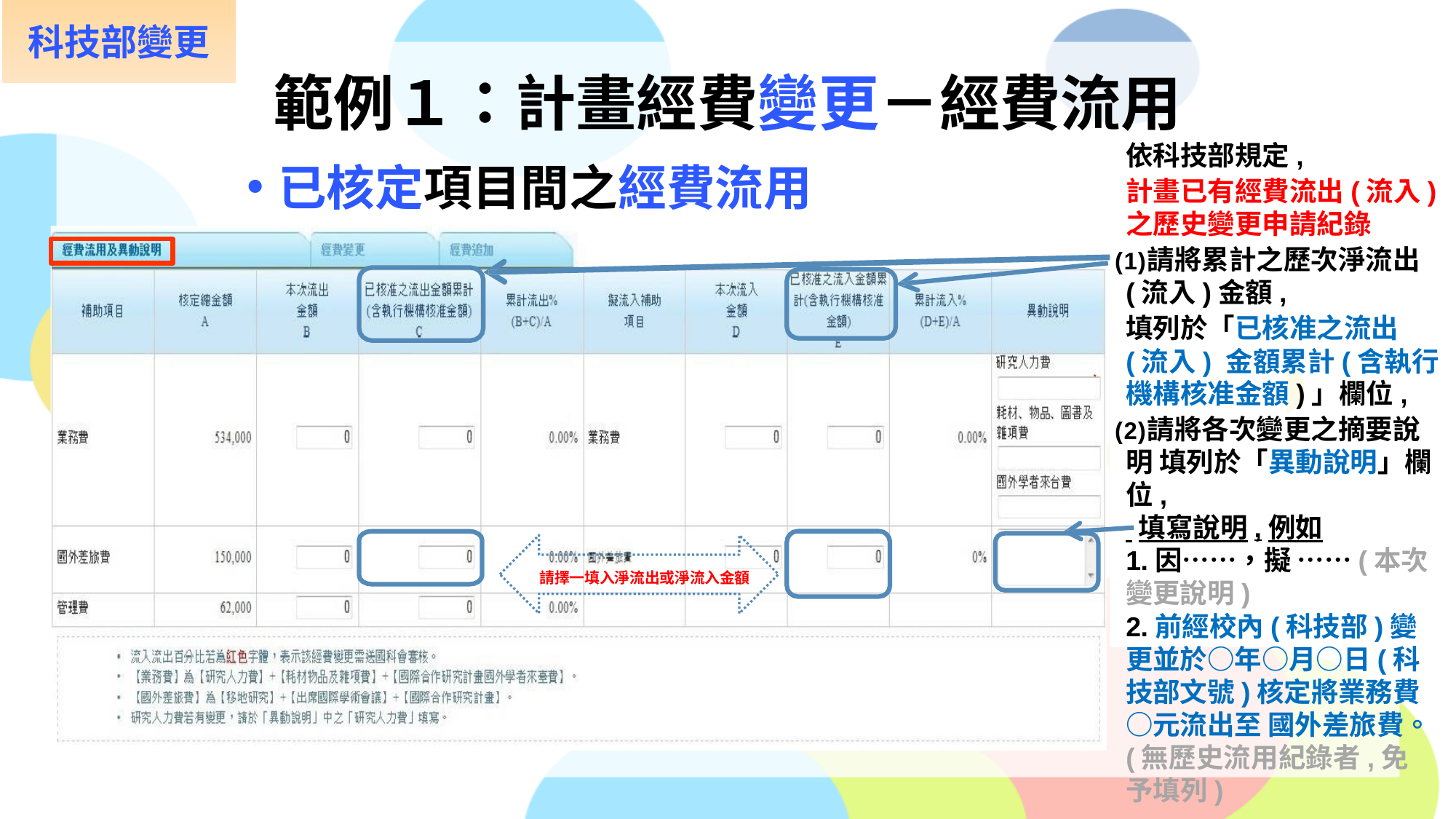

科技部變更
# 範例１：計畫經費變更－經費流用
依科技部規定,
計畫已有經費流出(流入)之歷史變更申請紀錄
請將累計之歷次淨流出(流入)金額,
填列於「已核准之流出(流入) 金額累計(含執行機構核准金額)」欄位,
請將各次變更之摘要說明 填列於「異動說明」欄位,
 填寫說明,例如
1.因……，擬 ……(本次變更說明)
2.前經校內(科技部)變更並於○年○月○日(科技部文號)核定將業務費○元流出至 國外差旅費。 (無歷史流用紀錄者,免予填列)

已核定項目間之經費流用

請擇一填入淨流出或淨流入金額

5